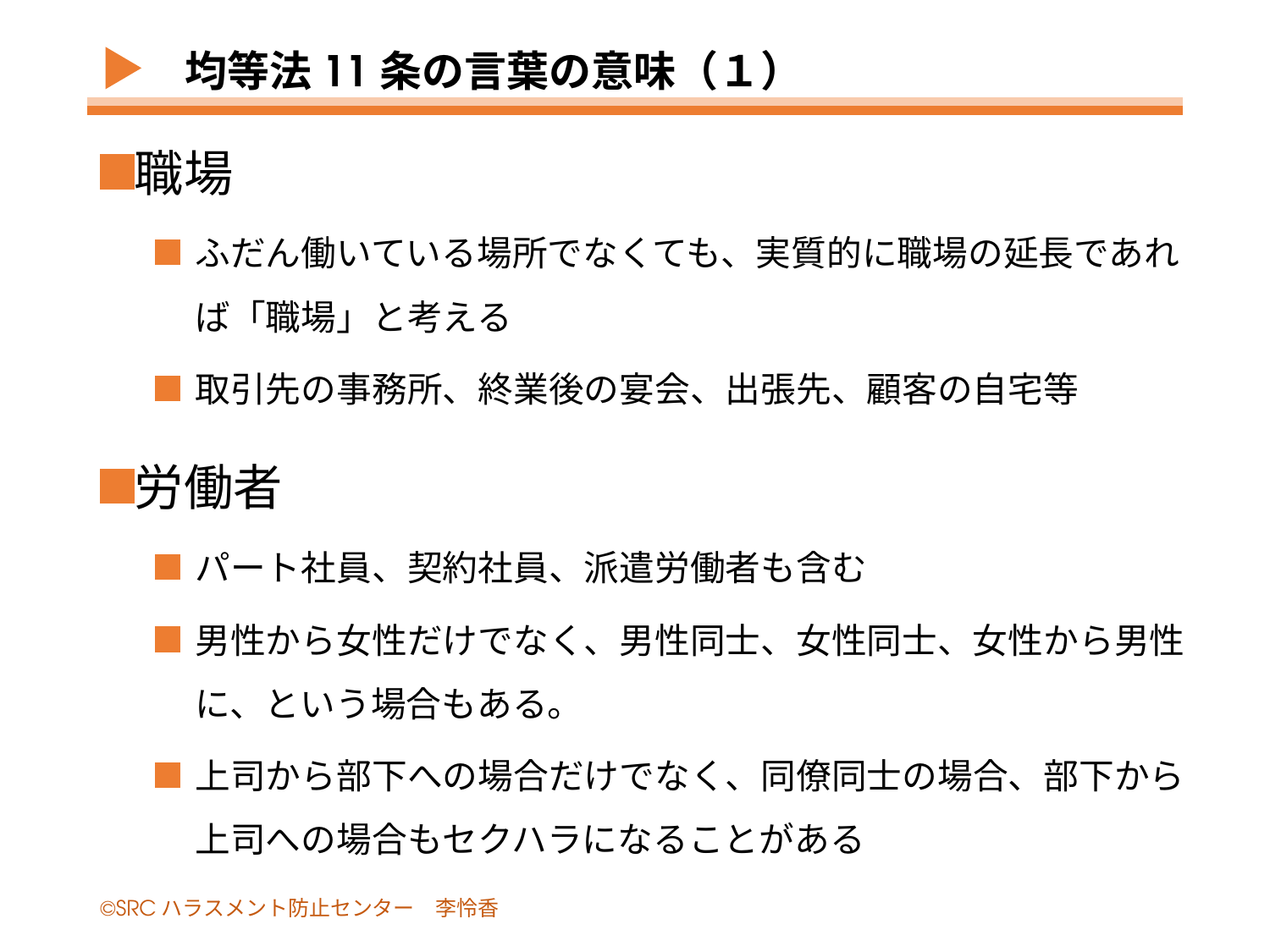

# 均等法11条の言葉の意味（１）
職場
ふだん働いている場所でなくても、実質的に職場の延長であれば「職場」と考える
取引先の事務所、終業後の宴会、出張先、顧客の自宅等
労働者
パート社員、契約社員、派遣労働者も含む
男性から女性だけでなく、男性同士、女性同士、女性から男性に、という場合もある。
上司から部下への場合だけでなく、同僚同士の場合、部下から上司への場合もセクハラになることがある

©SRCハラスメント防止センター　李怜香